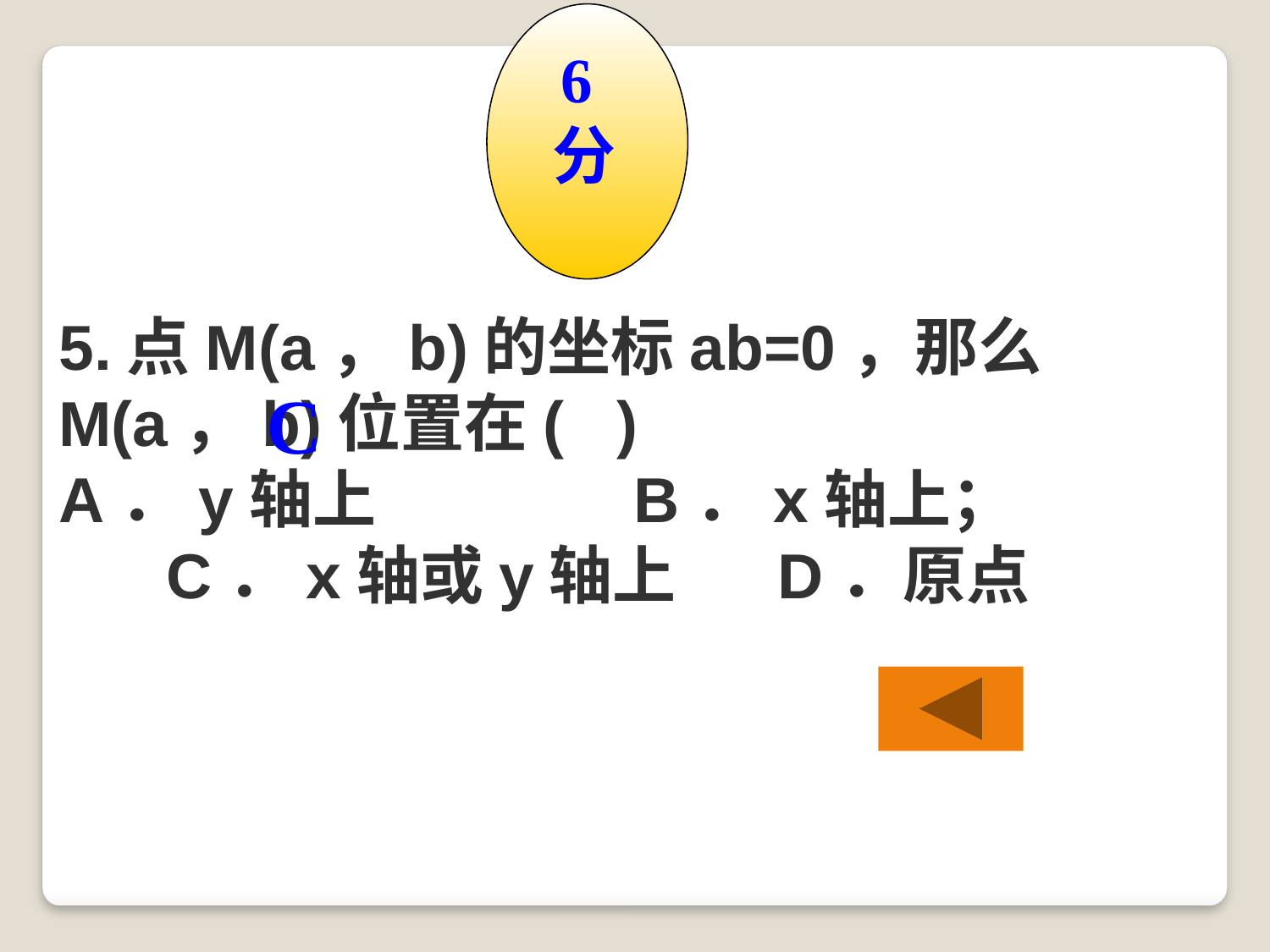

6分
5.点M(a，b)的坐标ab=0，那么M(a，b)位置在(   )
A．y轴上       　　 B．x轴上；  　　　  C．x轴或y轴上      D．原点
C